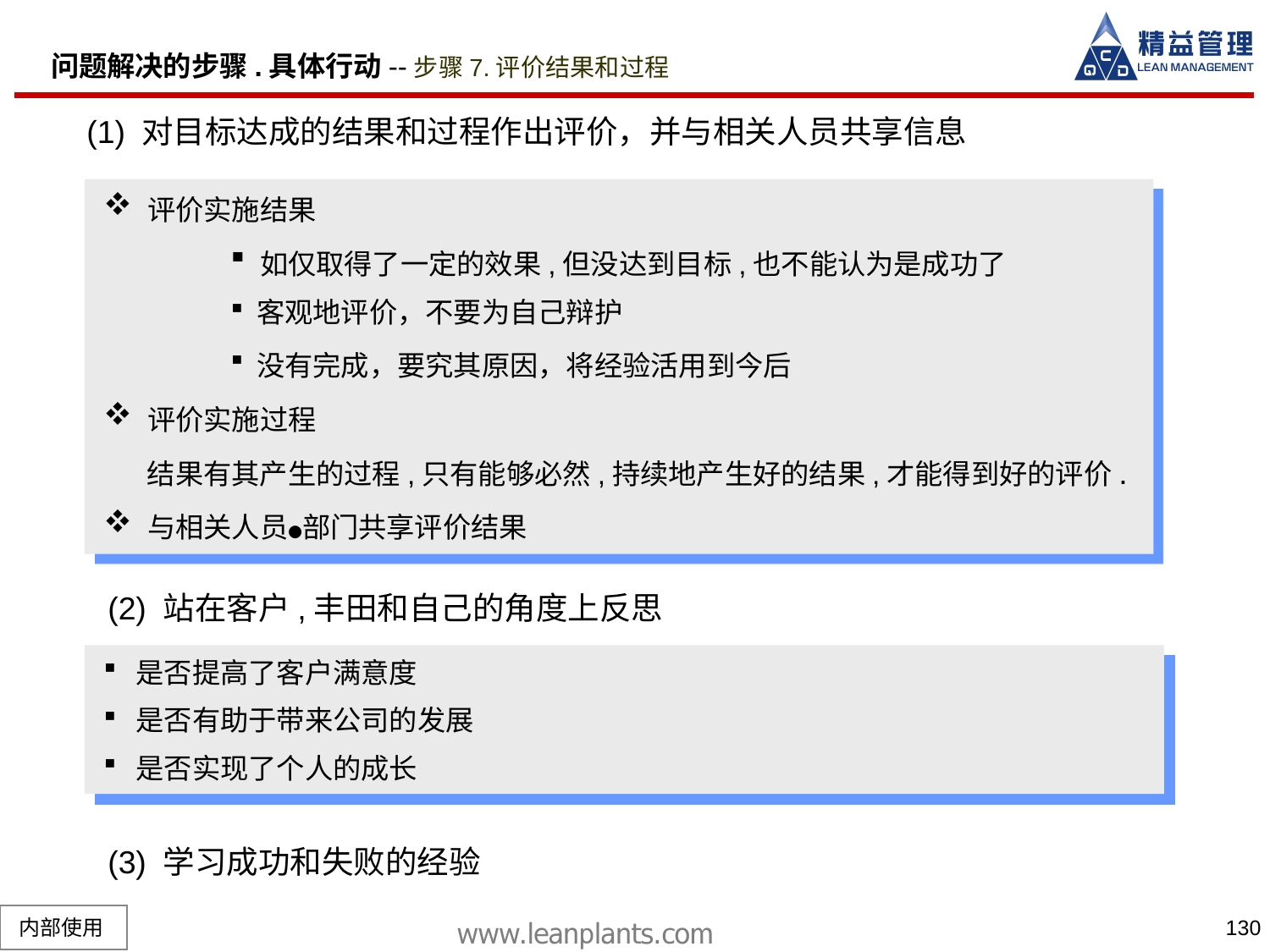

问题解决的步骤.具体行动--步骤7.评价结果和过程
(1) 对目标达成的结果和过程作出评价，并与相关人员共享信息
 评价实施结果
 如仅取得了一定的效果,但没达到目标,也不能认为是成功了
 客观地评价，不要为自己辩护
 没有完成，要究其原因，将经验活用到今后
 评价实施过程
     结果有其产生的过程,只有能够必然,持续地产生好的结果,才能得到好的评价.
 与相关人员●部门共享评价结果
(2) 站在客户,丰田和自己的角度上反思
  是否提高了客户满意度
  是否有助于带来公司的发展
  是否实现了个人的成长
(3) 学习成功和失败的经验
内部使用